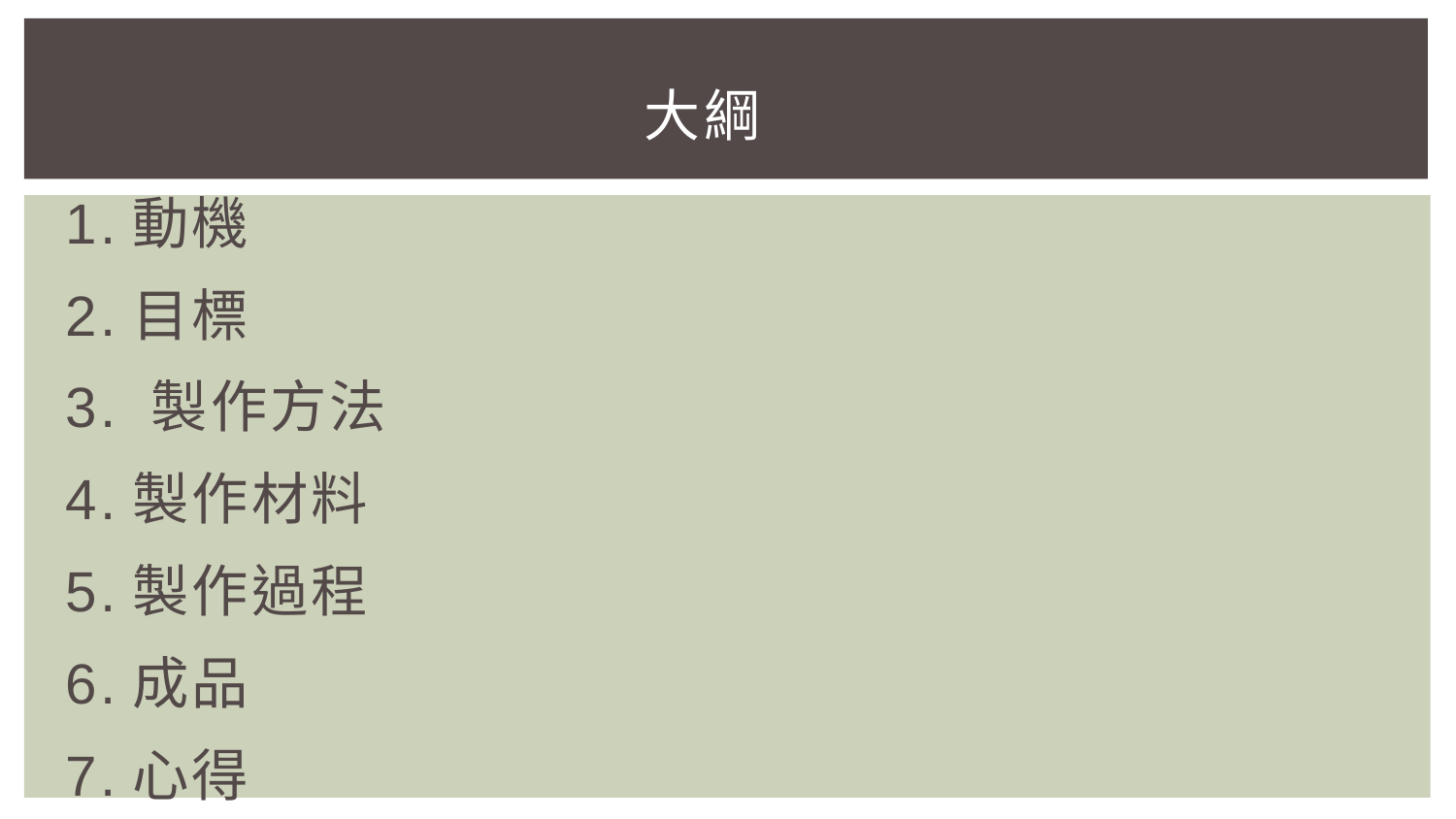

# 大綱
1.動機
2.目標
3. 製作方法
4.製作材料
5.製作過程
6.成品
7.心得